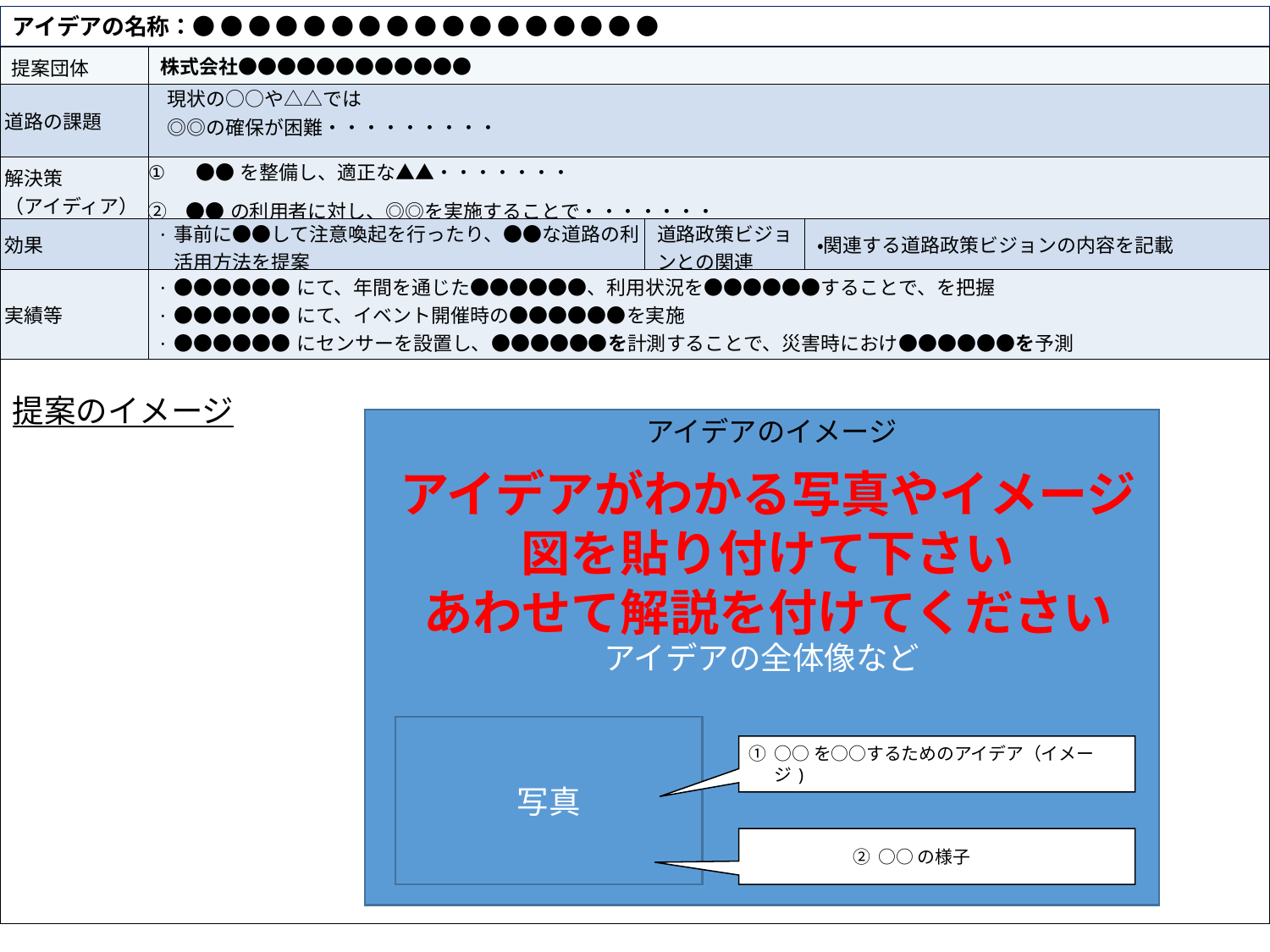

アイデアの名称：● ● ● ● ● ● ● ● ● ● ● ● ● ● ● ● ●
| 提案団体 | 株式会社●●●●●●●●●●●● |  |  |
| --- | --- | --- | --- |
| 道路の課題 | 現状の○○や△△では 　◎◎の確保が困難・・・・・・・・・ |  |  |
| 解決策 （アイディア） | ●●を整備し、適正な▲▲・・・・・・・ ② ●●の利用者に対し、◎◎を実施することで・・・・・・・ |  |  |
| 効果 | 事前に●●して注意喚起を行ったり、●●な道路の利活用方法を提案 | 道路政策ビジョンとの関連 | ・関連する道路政策ビジョンの内容を記載 |
| 実績等 | ●●●●●●にて、年間を通じた●●●●●●、利用状況を●●●●●●することで、を把握 ●●●●●●にて、イベント開催時の●●●●●●を実施 ●●●●●●にセンサーを設置し、●●●●●●を計測することで、災害時におけ●●●●●●を予測 |  |  |
|  |  |  |  |
提案のイメージ
アイデアのイメージ
アイデアの全体像など
アイデアがわかる写真やイメージ図を貼り付けて下さい
あわせて解説を付けてください
写真
①	○○を○○するためのアイデア（イメージ)
②	○○の様子